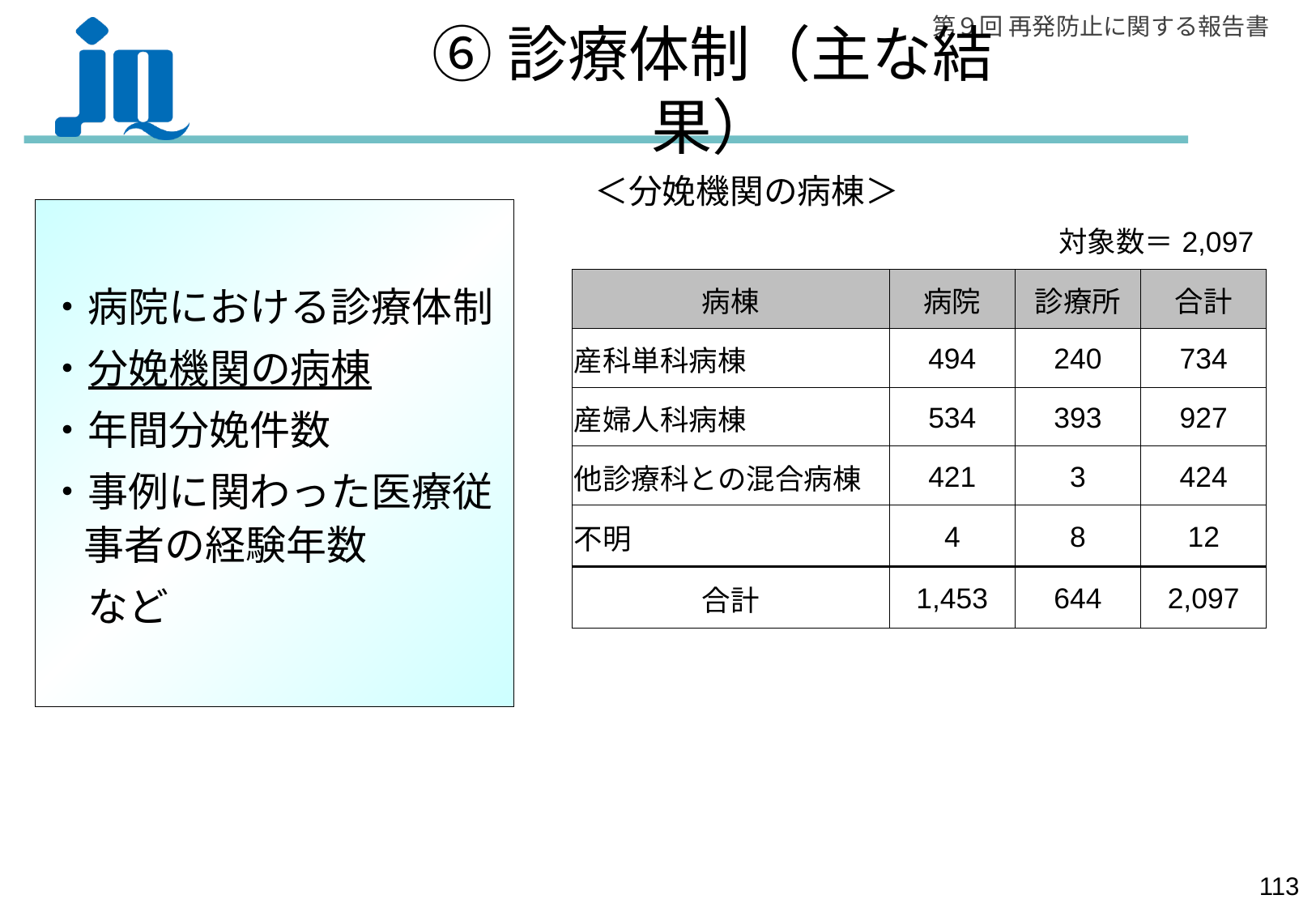

# ⑥診療体制（主な結果）
＜分娩機関の病棟＞
・病院における診療体制
・分娩機関の病棟
・年間分娩件数
・事例に関わった医療従事者の経験年数
　など
| 対象数＝2,097 |  |  |  |
| --- | --- | --- | --- |
| 病棟 | 病院 | 診療所 | 合計 |
| 産科単科病棟 | 494 | 240 | 734 |
| 産婦人科病棟 | 534 | 393 | 927 |
| 他診療科との混合病棟 | 421 | 3 | 424 |
| 不明 | 4 | 8 | 12 |
| 合計 | 1,453 | 644 | 2,097 |
職種
職種
経験年数
経験年数
113